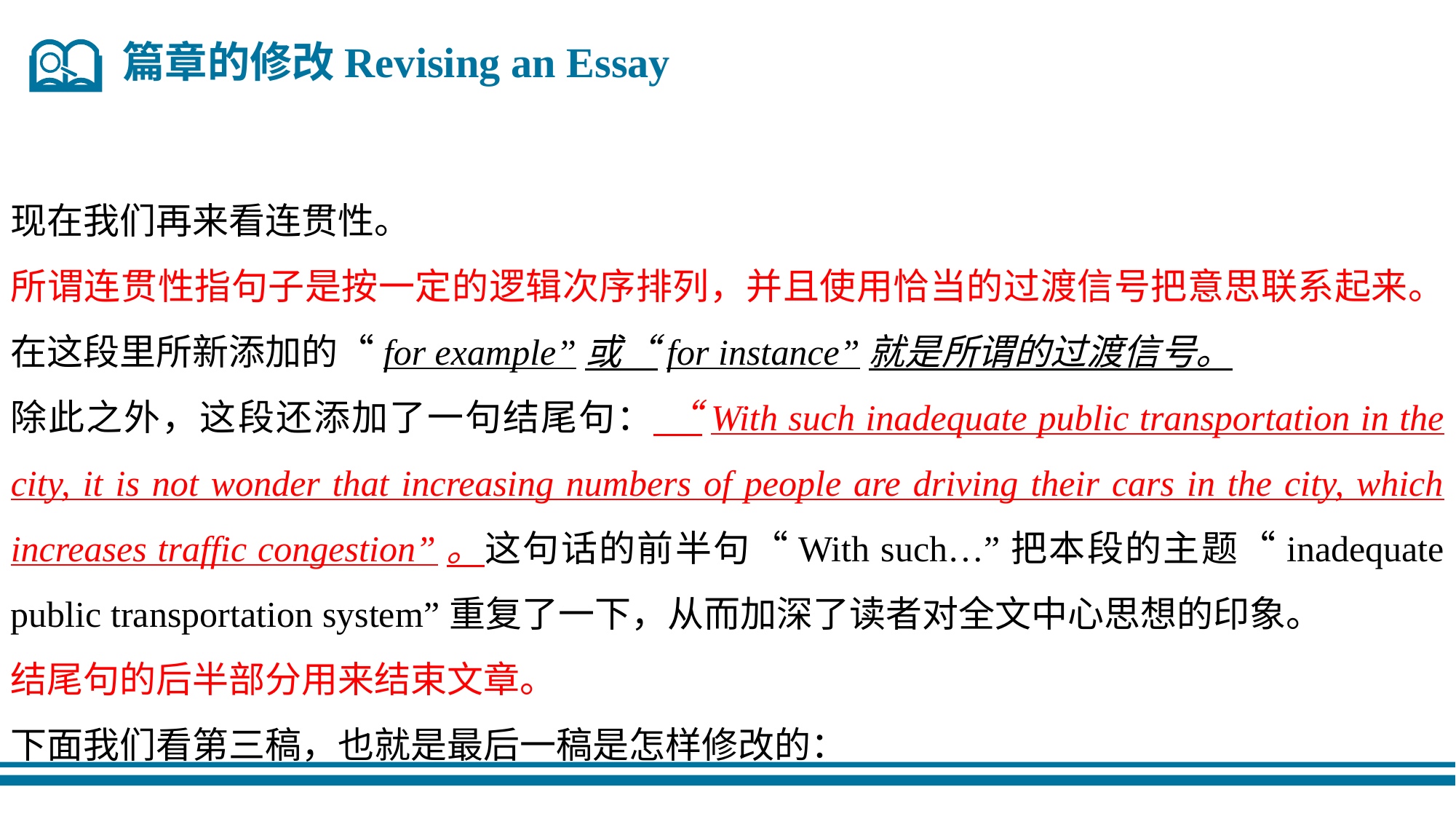

篇章的修改Revising an Essay
现在我们再来看连贯性。
所谓连贯性指句子是按一定的逻辑次序排列，并且使用恰当的过渡信号把意思联系起来。在这段里所新添加的“for example”或“for instance”就是所谓的过渡信号。
除此之外，这段还添加了一句结尾句： “With such inadequate public transportation in the city, it is not wonder that increasing numbers of people are driving their cars in the city, which increases traffic congestion”。这句话的前半句“With such…”把本段的主题“inadequate public transportation system”重复了一下，从而加深了读者对全文中心思想的印象。
结尾句的后半部分用来结束文章。
下面我们看第三稿，也就是最后一稿是怎样修改的：